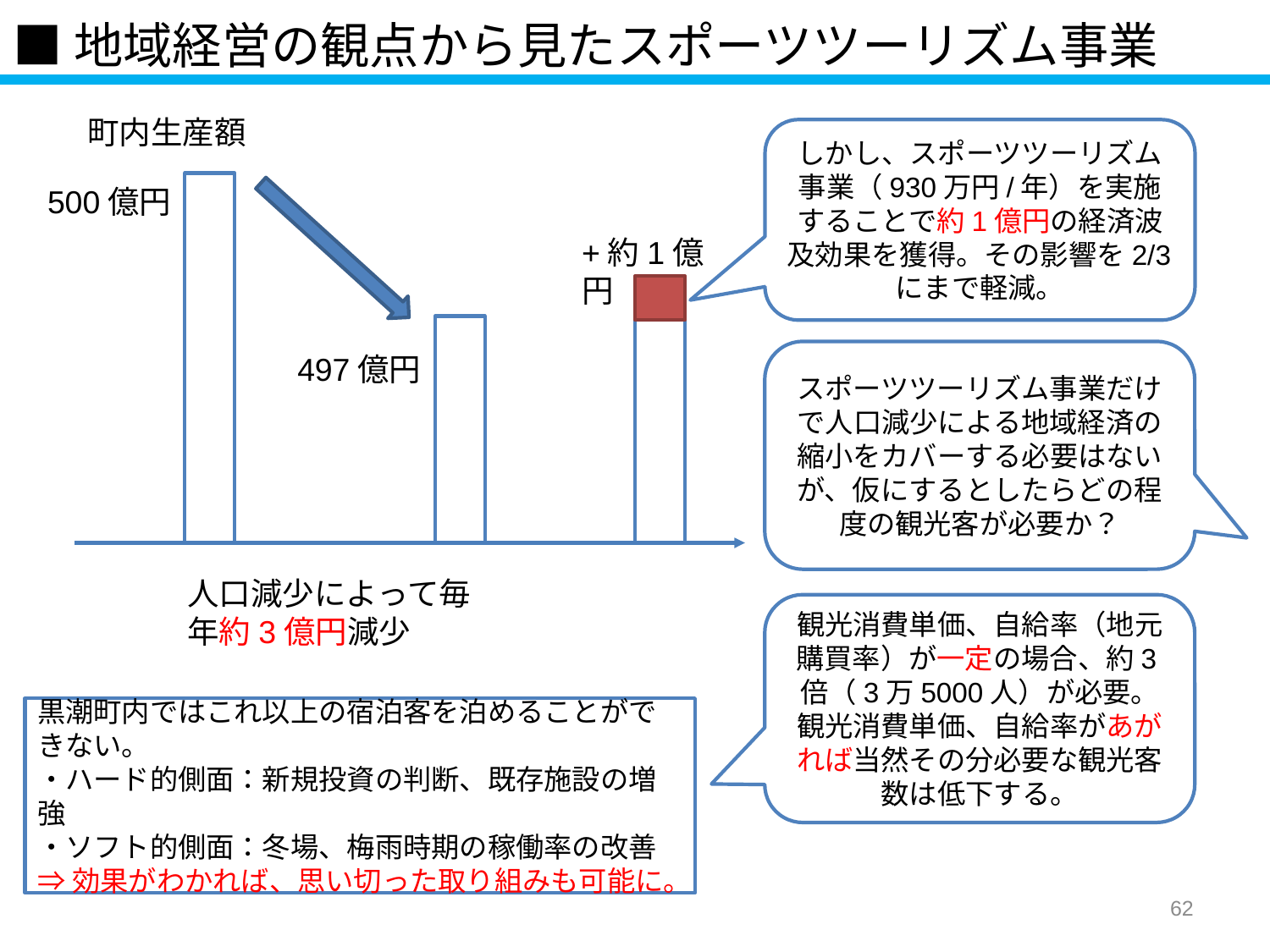

# ■地域経営の観点から見たスポーツツーリズム事業

町内生産額
しかし、スポーツツーリズム事業（930万円/年）を実施することで約1億円の経済波及効果を獲得。その影響を2/3にまで軽減。

500億円
+約1億円

スポーツツーリズム事業だけで人口減少による地域経済の縮小をカバーする必要はないが、仮にするとしたらどの程度の観光客が必要か？
497億円
人口減少によって毎年約3億円減少
観光消費単価、自給率（地元購買率）が一定の場合、約3倍（3万5000人）が必要。
観光消費単価、自給率があがれば当然その分必要な観光客数は低下する。
黒潮町内ではこれ以上の宿泊客を泊めることができない。
・ハード的側面：新規投資の判断、既存施設の増強
・ソフト的側面：冬場、梅雨時期の稼働率の改善
⇒効果がわかれば、思い切った取り組みも可能に。
62